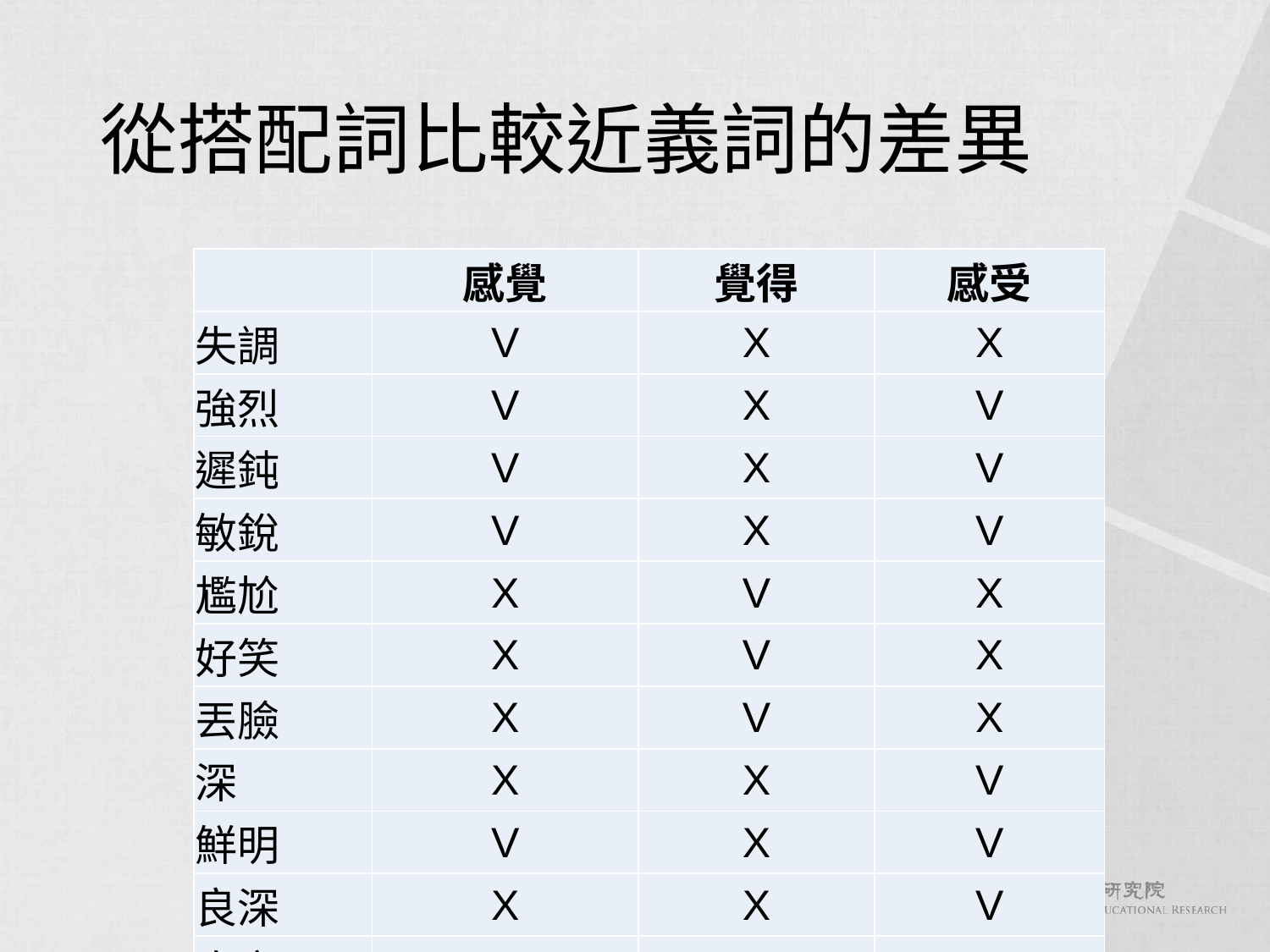

# 從搭配詞比較近義詞的差異
|  | 感覺 | 覺得 | 感受 |
| --- | --- | --- | --- |
| 失調 | V | X | X |
| 強烈 | V | X | V |
| 遲鈍 | V | X | V |
| 敏銳 | V | X | V |
| 尷尬 | X | V | X |
| 好笑 | X | V | X |
| 丟臉 | X | V | X |
| 深 | X | X | V |
| 鮮明 | V | X | V |
| 良深 | X | X | V |
| 真實 | V | X | V |